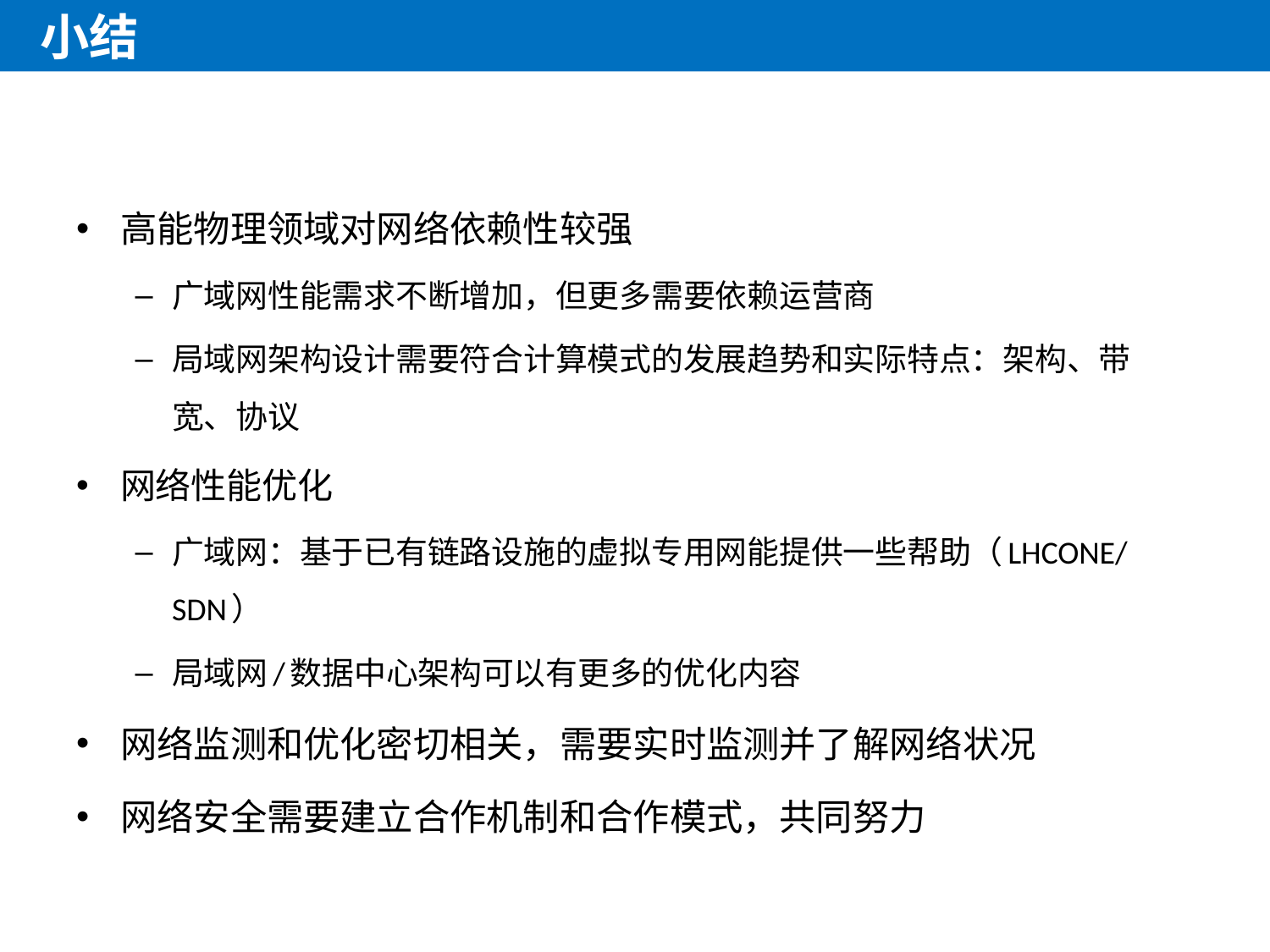

# 小结
高能物理领域对网络依赖性较强
广域网性能需求不断增加，但更多需要依赖运营商
局域网架构设计需要符合计算模式的发展趋势和实际特点：架构、带宽、协议
网络性能优化
广域网：基于已有链路设施的虚拟专用网能提供一些帮助（LHCONE/SDN）
局域网/数据中心架构可以有更多的优化内容
网络监测和优化密切相关，需要实时监测并了解网络状况
网络安全需要建立合作机制和合作模式，共同努力